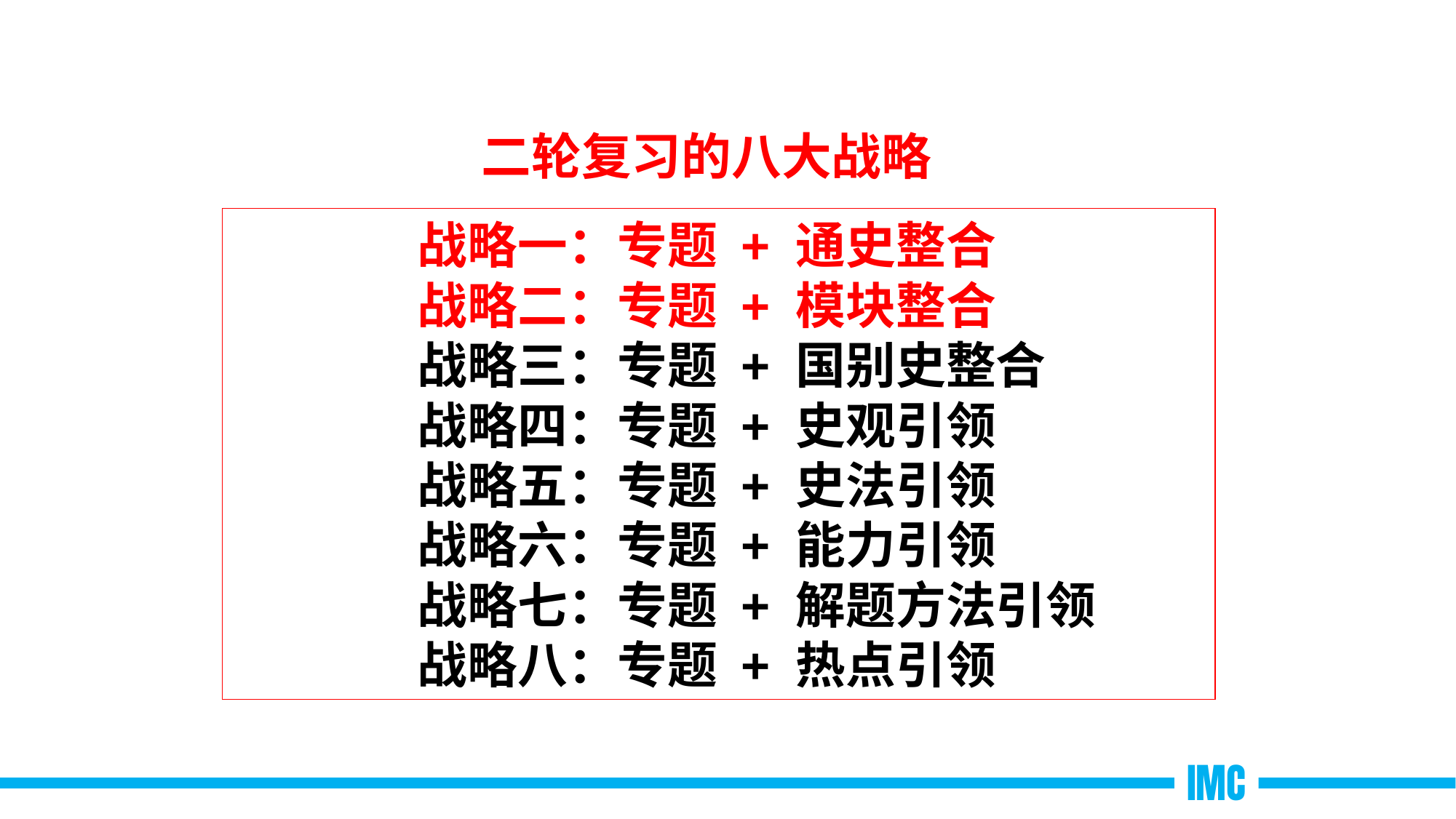

二轮复习的八大战略
战略一：专题 + 通史整合
战略二：专题 + 模块整合
战略三：专题 + 国别史整合
战略四：专题 + 史观引领
战略五：专题 + 史法引领
战略六：专题 + 能力引领
战略七：专题 + 解题方法引领
战略八：专题 + 热点引领